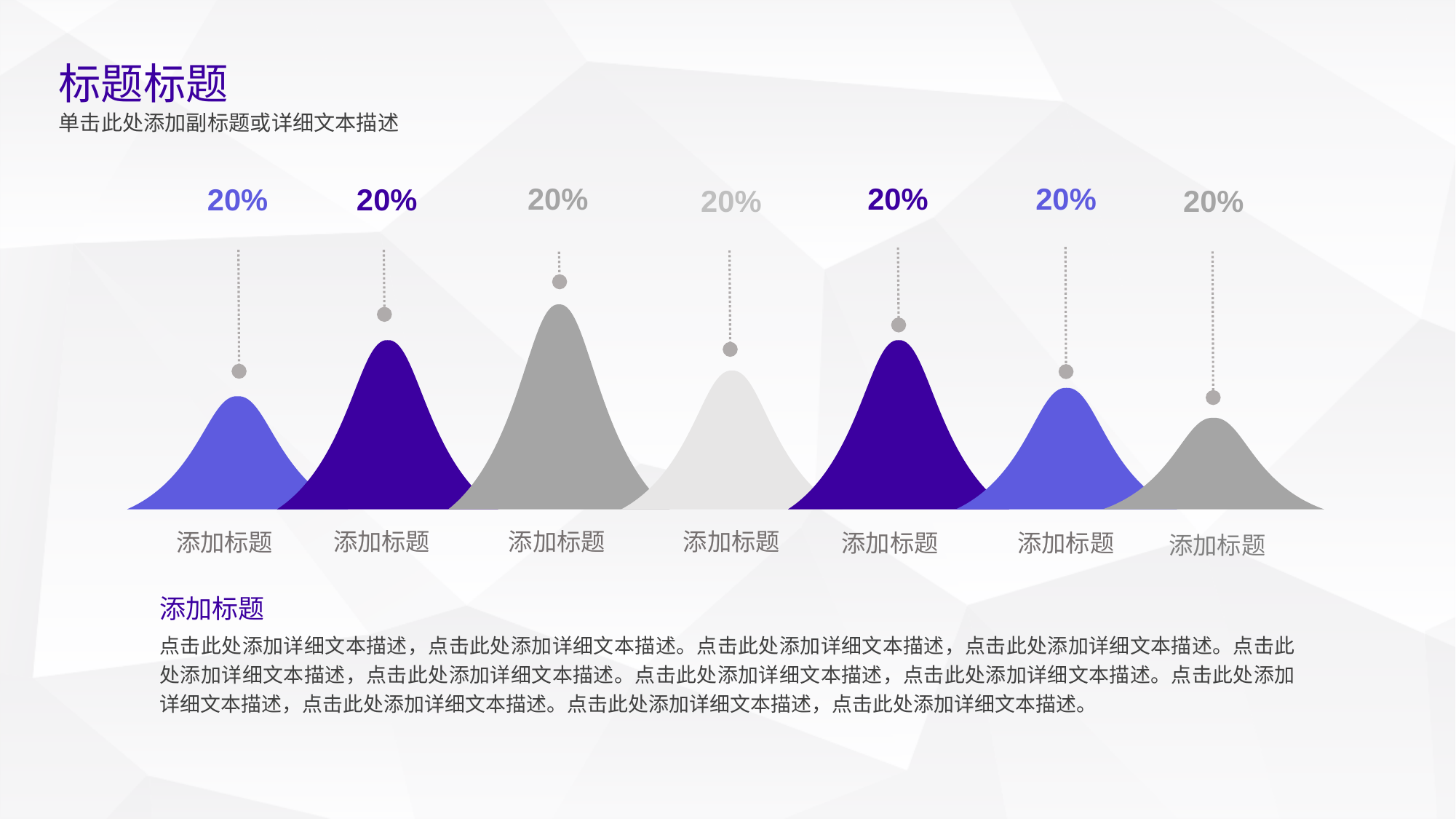

标题标题
单击此处添加副标题或详细文本描述
20%

添加标题
20%

添加标题
20%

添加标题
20%

添加标题
20%

添加标题
20%

添加标题
20%

添加标题
添加标题
点击此处添加详细文本描述，点击此处添加详细文本描述。点击此处添加详细文本描述，点击此处添加详细文本描述。点击此处添加详细文本描述，点击此处添加详细文本描述。点击此处添加详细文本描述，点击此处添加详细文本描述。点击此处添加详细文本描述，点击此处添加详细文本描述。点击此处添加详细文本描述，点击此处添加详细文本描述。